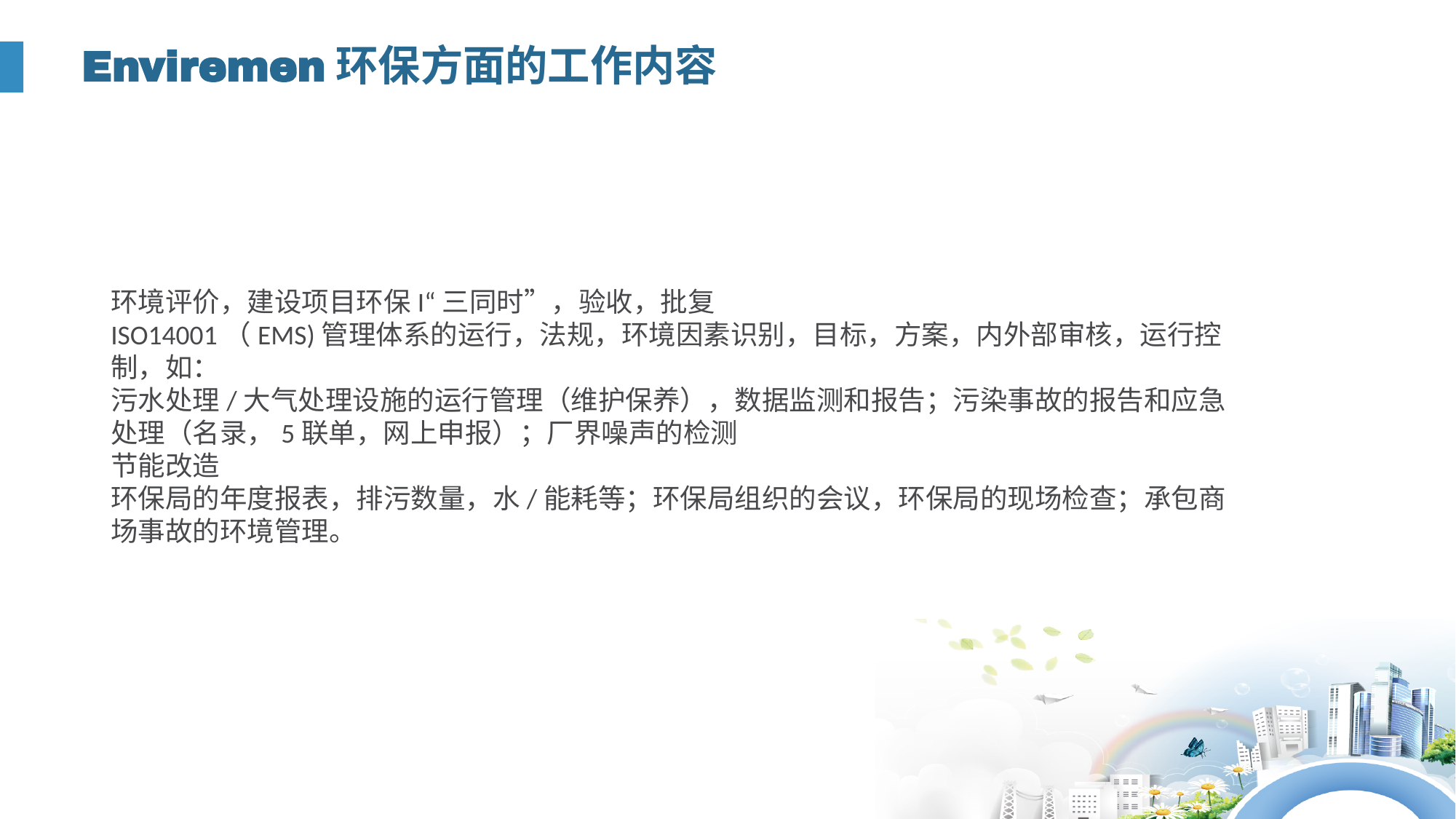

Enviremen环保方面的工作内容
环境评价，建设项目环保I“三同时”，验收，批复
ISO14001（EMS)管理体系的运行，法规，环境因素识别，目标，方案，内外部审核，运行控制，如：
污水处理/大气处理设施的运行管理（维护保养），数据监测和报告；污染事故的报告和应急处理（名录，5联单，网上申报）；厂界噪声的检测
节能改造
环保局的年度报表，排污数量，水/能耗等；环保局组织的会议，环保局的现场检查；承包商场事故的环境管理。